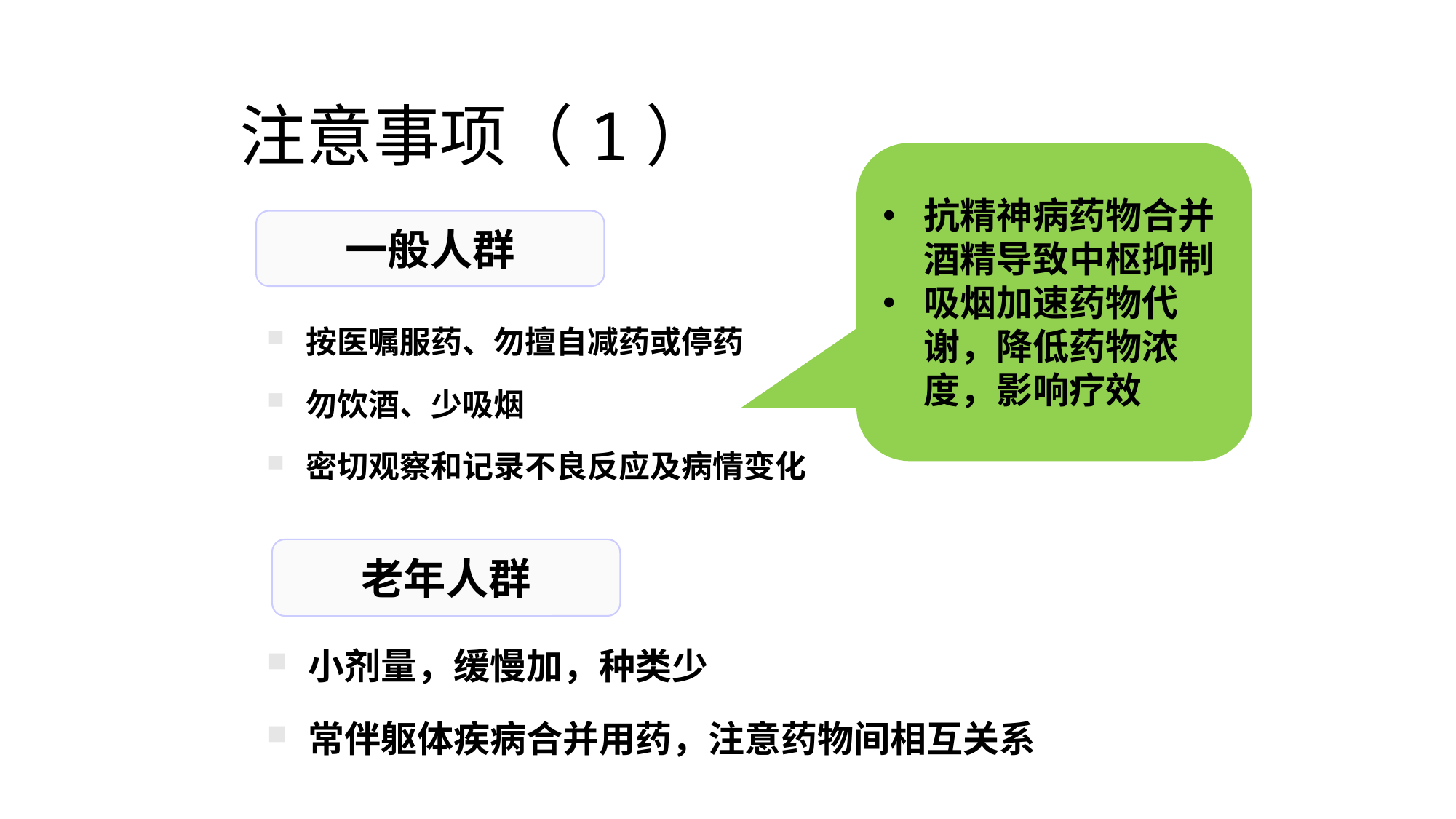

# 注意事项（1）
抗精神病药物合并酒精导致中枢抑制
吸烟加速药物代谢，降低药物浓度，影响疗效
一般人群
按医嘱服药、勿擅自减药或停药
勿饮酒、少吸烟
密切观察和记录不良反应及病情变化

老年人群
小剂量，缓慢加，种类少
常伴躯体疾病合并用药，注意药物间相互关系